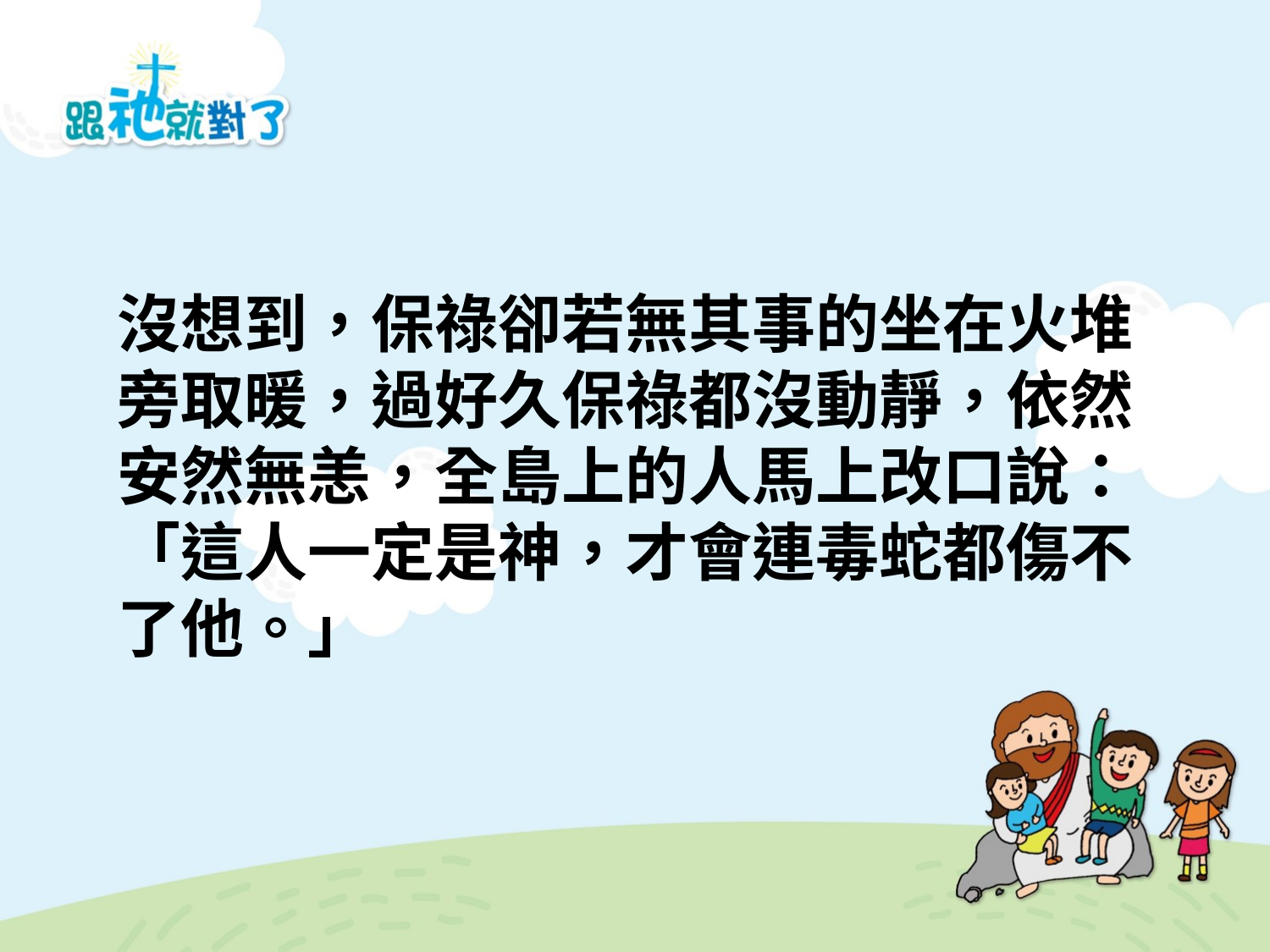

沒想到，保祿卻若無其事的坐在火堆旁取暖，過好久保祿都沒動靜，依然安然無恙，全島上的人馬上改口說：「這人一定是神，才會連毒蛇都傷不了他。」